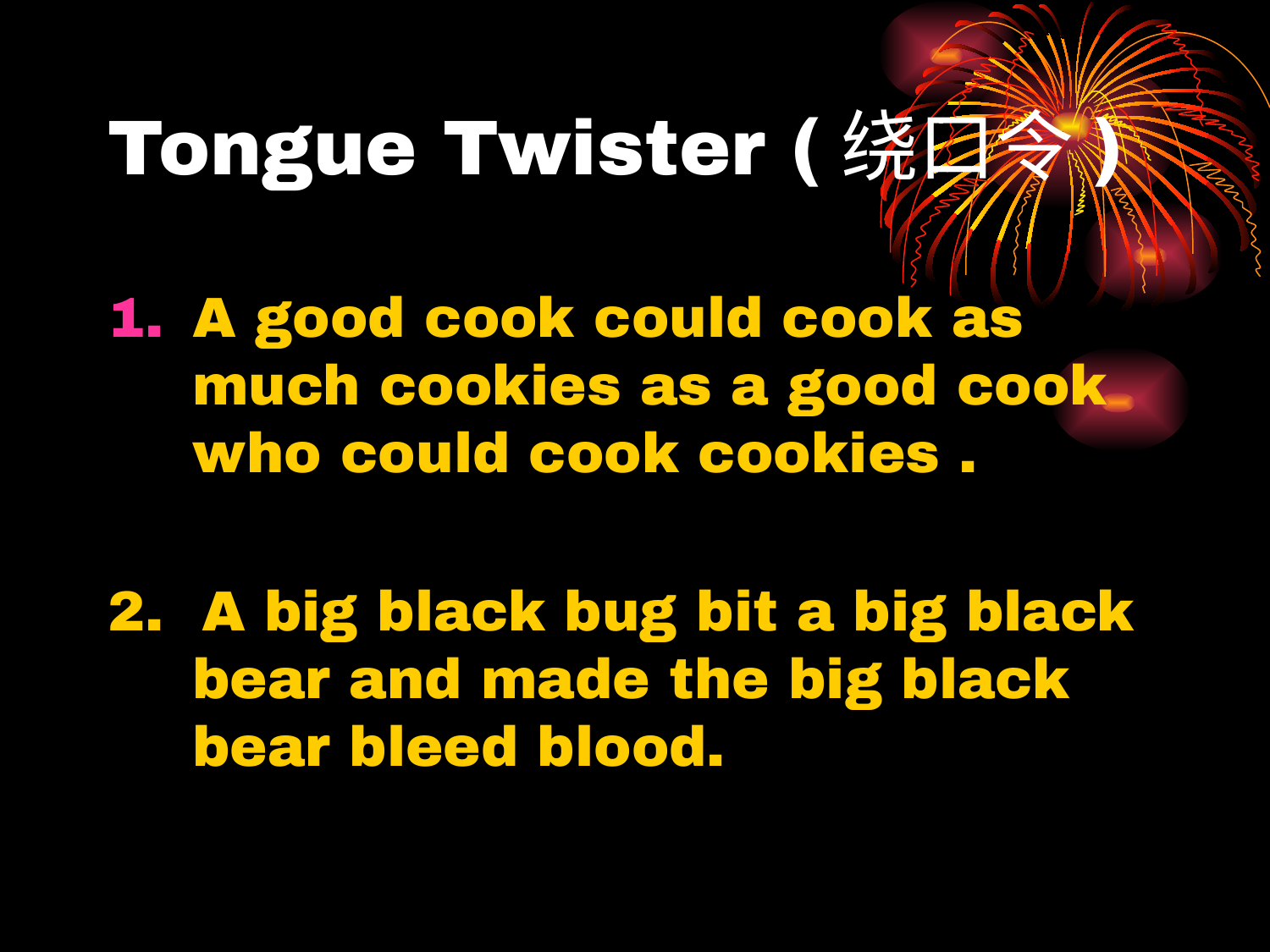

Tongue Twister (绕口令)
A good cook could cook as much cookies as a good cook who could cook cookies .

2.  A big black bug bit a big black bear and made the big black bear bleed blood.